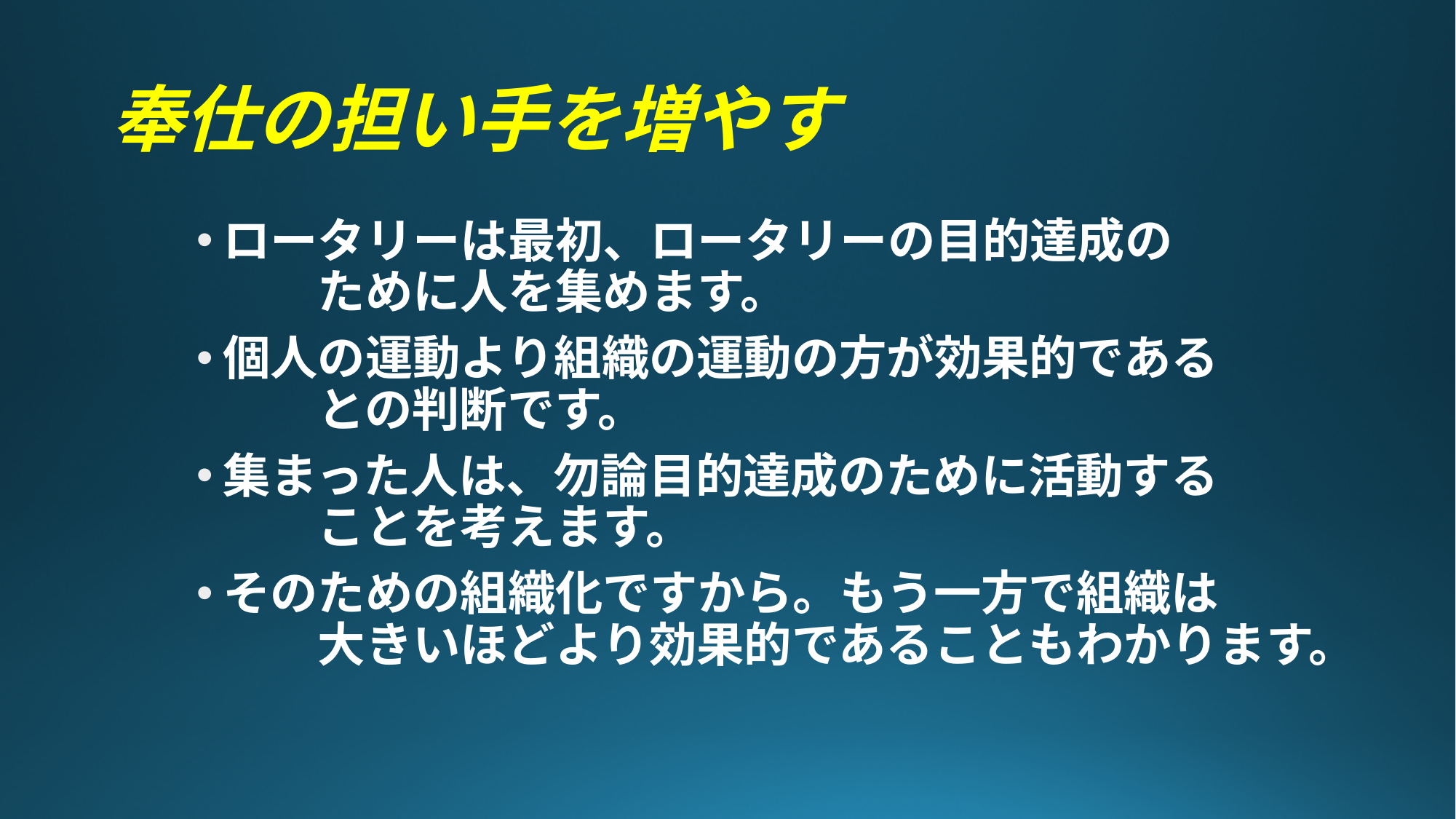

# 奉仕の担い手を増やす
ロータリーは最初、ロータリーの目的達成の　　　　　ために人を集めます。
個人の運動より組織の運動の方が効果的である　　　　との判断です。
集まった人は、勿論目的達成のために活動する　　　　ことを考えます。
そのための組織化ですから。もう一方で組織は　　　　大きいほどより効果的であることもわかります。